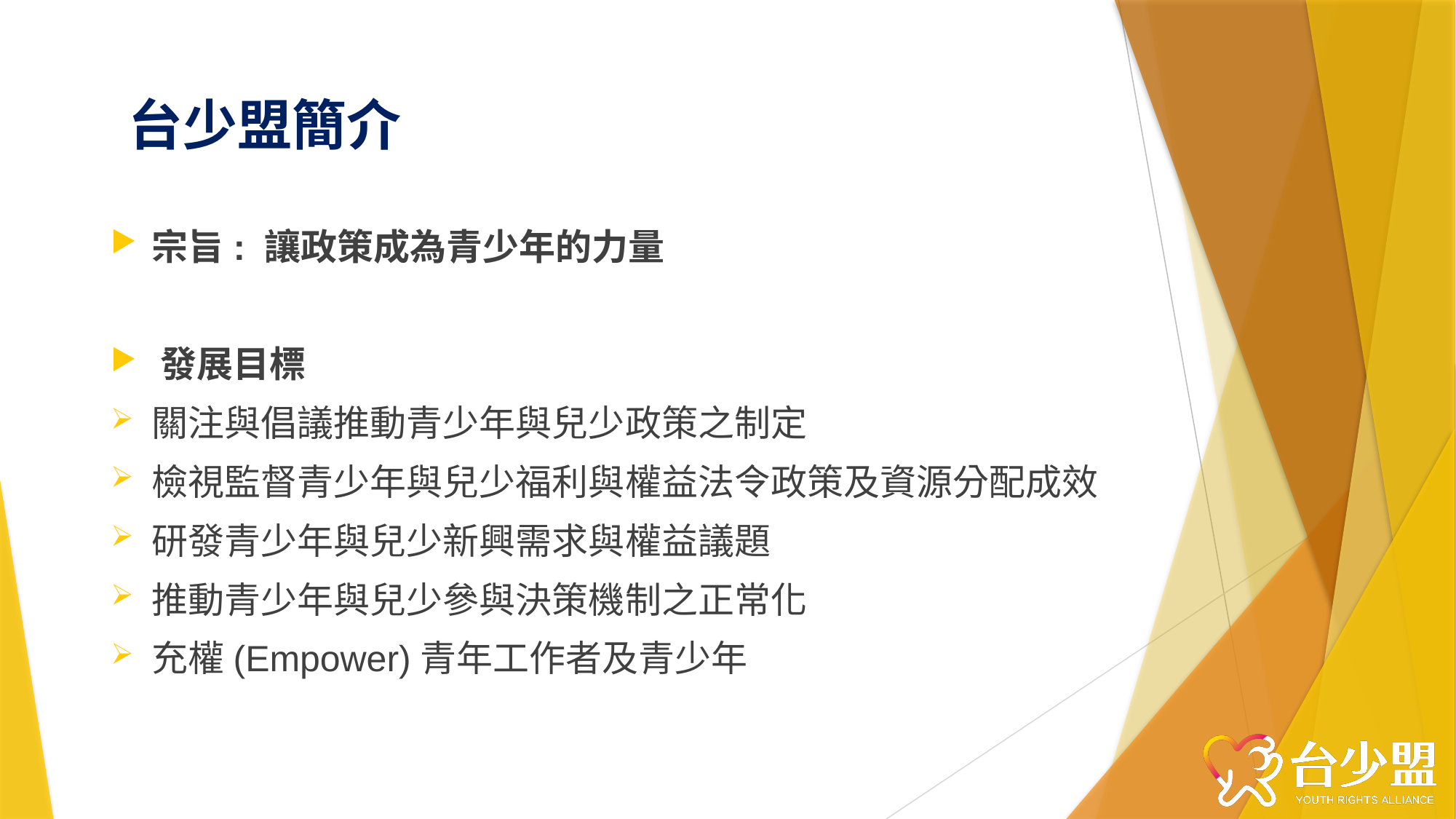

# 台少盟簡介
宗旨: 讓政策成為青少年的力量

​發展目標
關注與倡議推動青少年與兒少政策之制定
檢視監督青少年與兒少福利與權益法令政策及資源分配成效
研發青少年與兒少新興需求與權益議題
推動青少年與兒少參與決策機制之正常化
充權(Empower)青年工作者及青少年